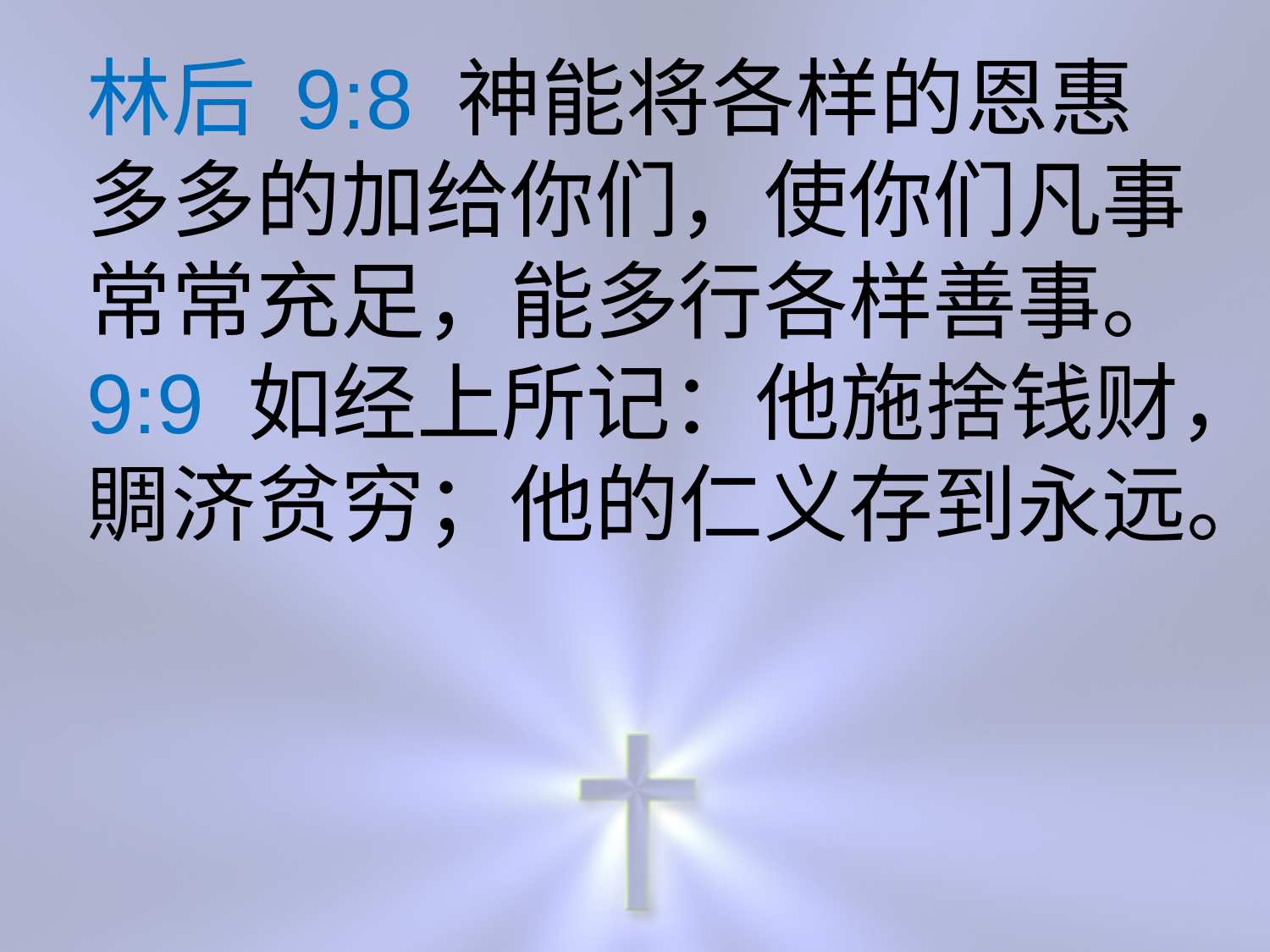

林后 9:8 神能将各样的恩惠多多的加给你们，使你们凡事常常充足，能多行各样善事。9:9 如经上所记：他施捨钱财，賙济贫穷；他的仁义存到永远。